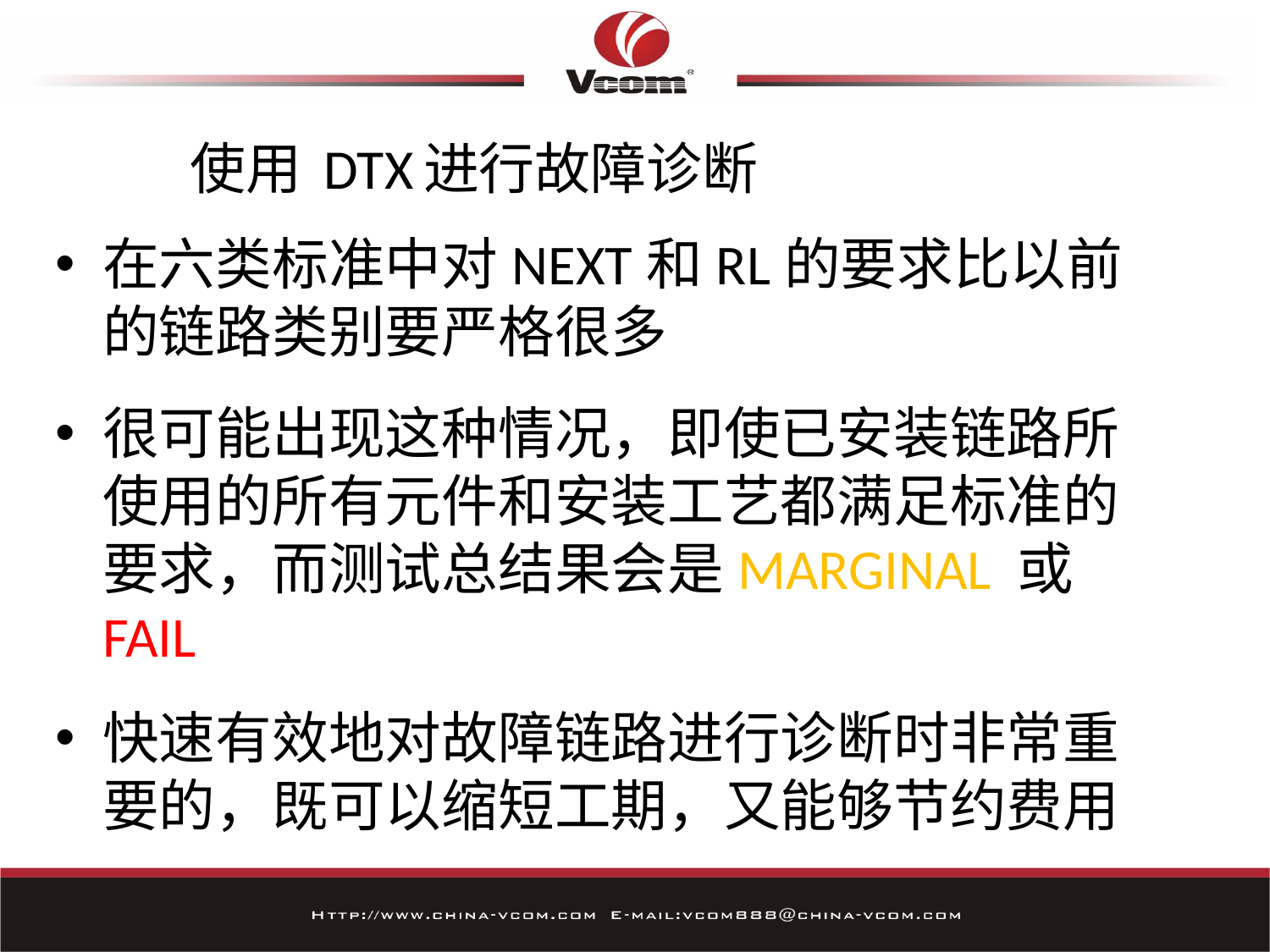

# 使用 DTX进行故障诊断
在六类标准中对NEXT和RL的要求比以前的链路类别要严格很多
很可能出现这种情况，即使已安装链路所使用的所有元件和安装工艺都满足标准的要求，而测试总结果会是MARGINAL 或 FAIL
快速有效地对故障链路进行诊断时非常重要的，既可以缩短工期，又能够节约费用